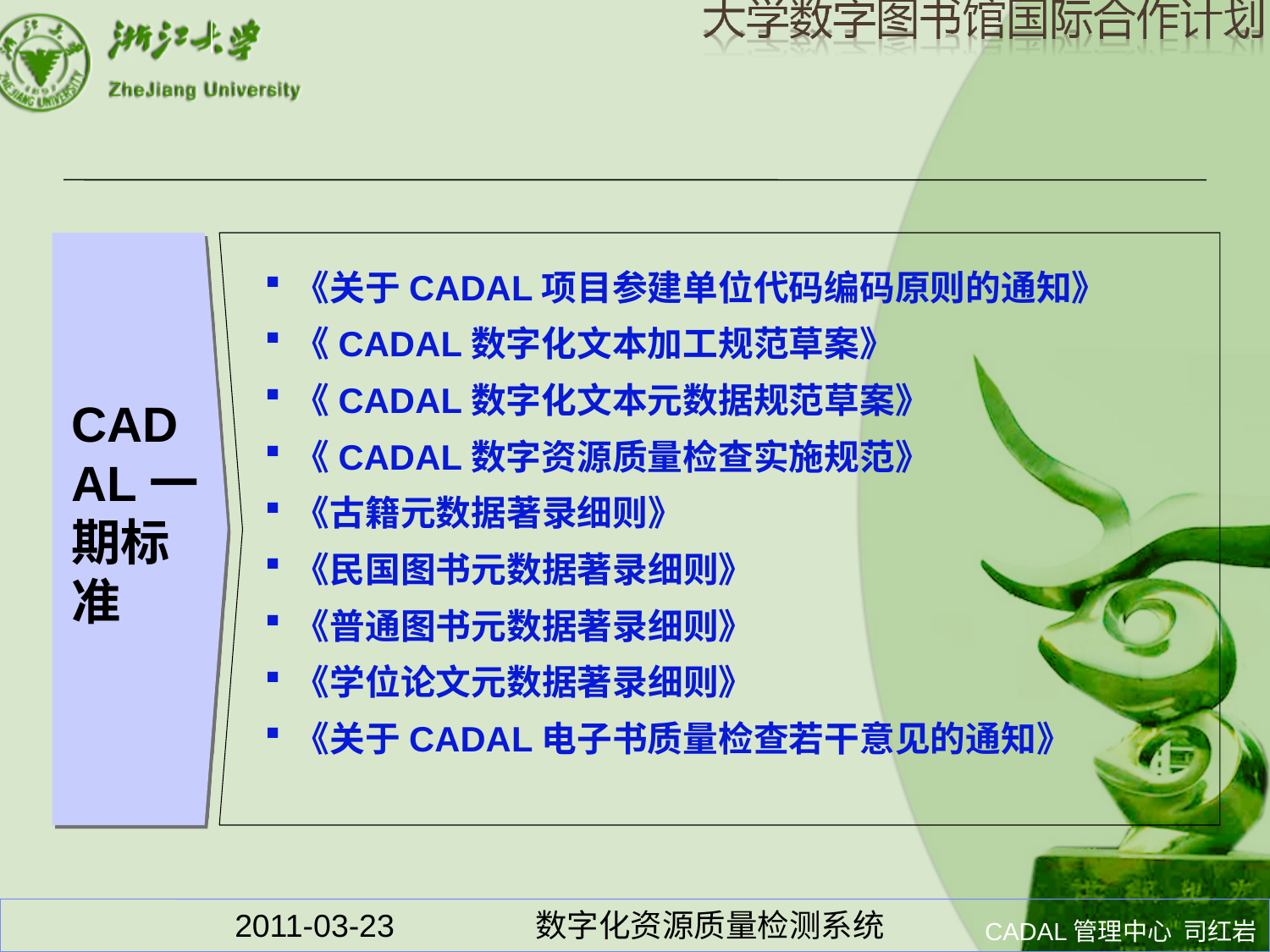

《关于CADAL项目参建单位代码编码原则的通知》
《CADAL数字化文本加工规范草案》
《CADAL数字化文本元数据规范草案》
《CADAL数字资源质量检查实施规范》
《古籍元数据著录细则》
《民国图书元数据著录细则》
《普通图书元数据著录细则》
《学位论文元数据著录细则》
《关于CADAL电子书质量检查若干意见的通知》
CADAL一期标准
2011-03-23               数字化资源质量检测系统